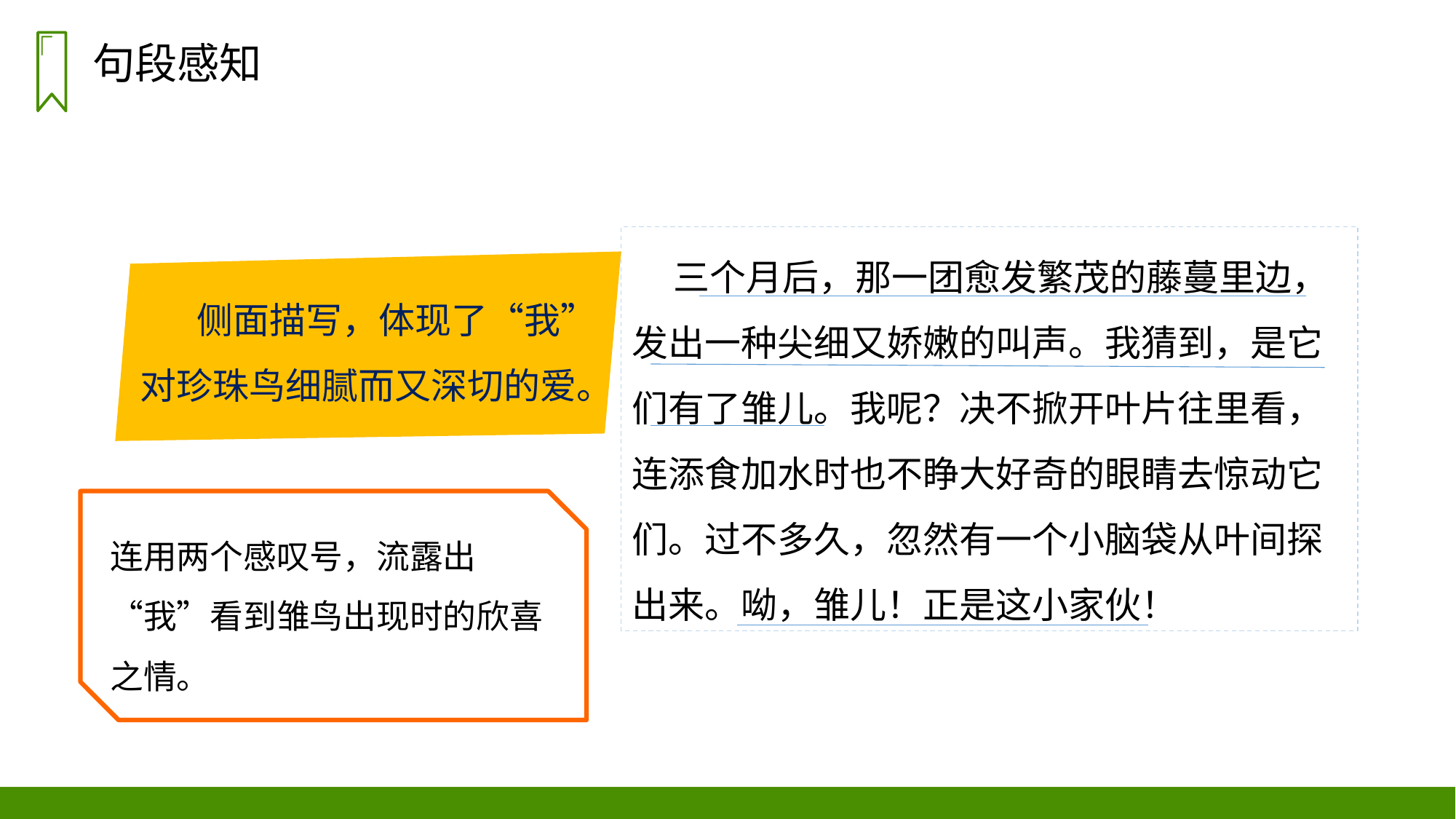

句段感知
    三个月后，那一团愈发繁茂的藤蔓里边，发出一种尖细又娇嫩的叫声。我猜到，是它们有了雏儿。我呢？决不掀开叶片往里看，连添食加水时也不睁大好奇的眼睛去惊动它们。过不多久，忽然有一个小脑袋从叶间探出来。呦，雏儿！正是这小家伙！

      侧面描写，体现了“我”对珍珠鸟细腻而又深切的爱。
连用两个感叹号，流露出“我”看到雏鸟出现时的欣喜之情。